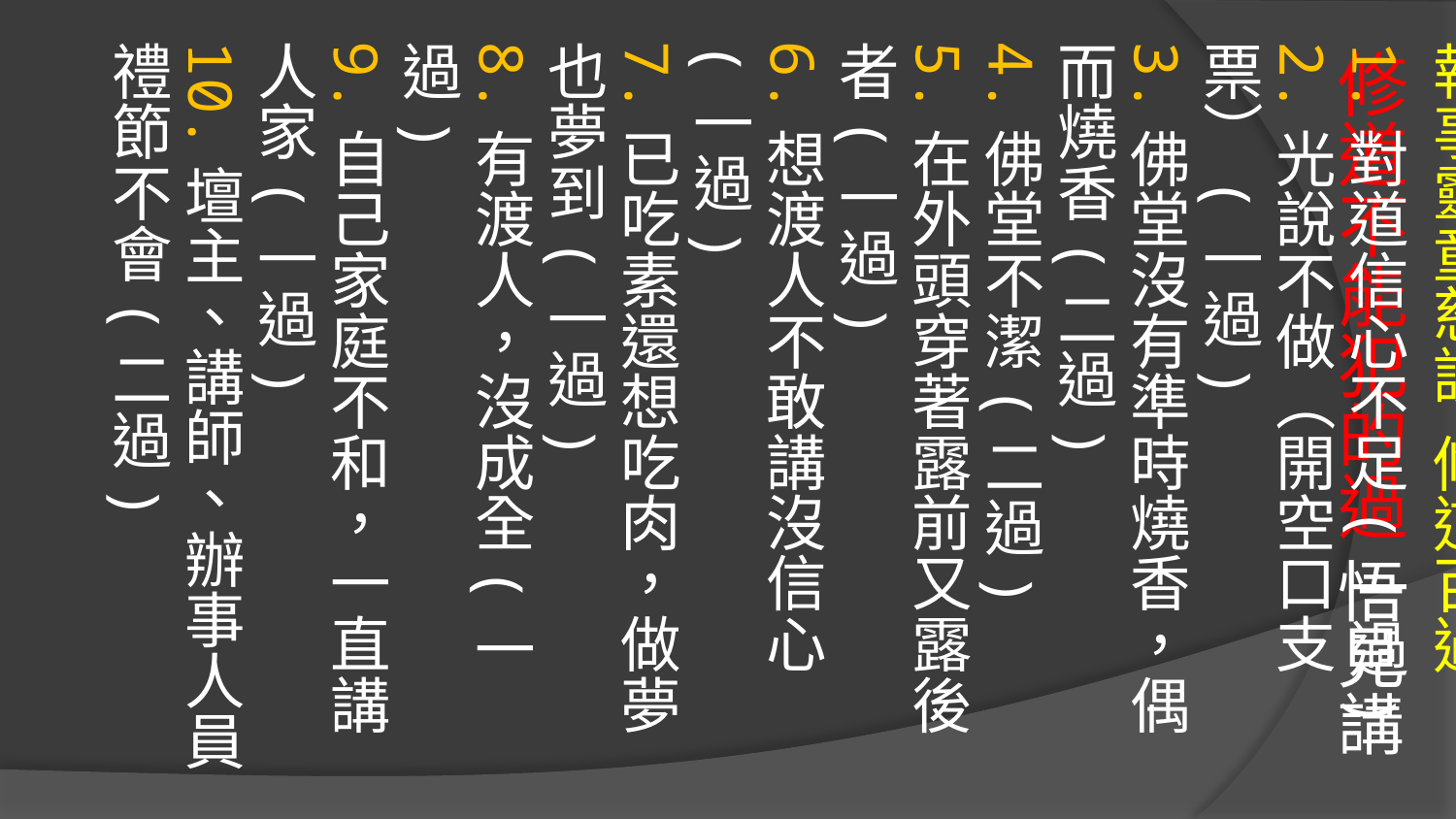

# 修道不能犯的過 悟見講
報事靈童慈訓  修道百過
1.對道信心不足(一過)
2.光說不做（開空口支票）(一過)
3.佛堂沒有準時燒香，偶而燒香(二過)
4.佛堂不潔(二過)
5.在外頭穿著露前又露後者(一過)
6.想渡人不敢講沒信心(一過)
7.已吃素還想吃肉，做夢也夢到(一過)
8.有渡人，沒成全(一過)
9.自己家庭不和，一直講人家(一過)
10.壇主、講師、辦事人員禮節不會(二過)